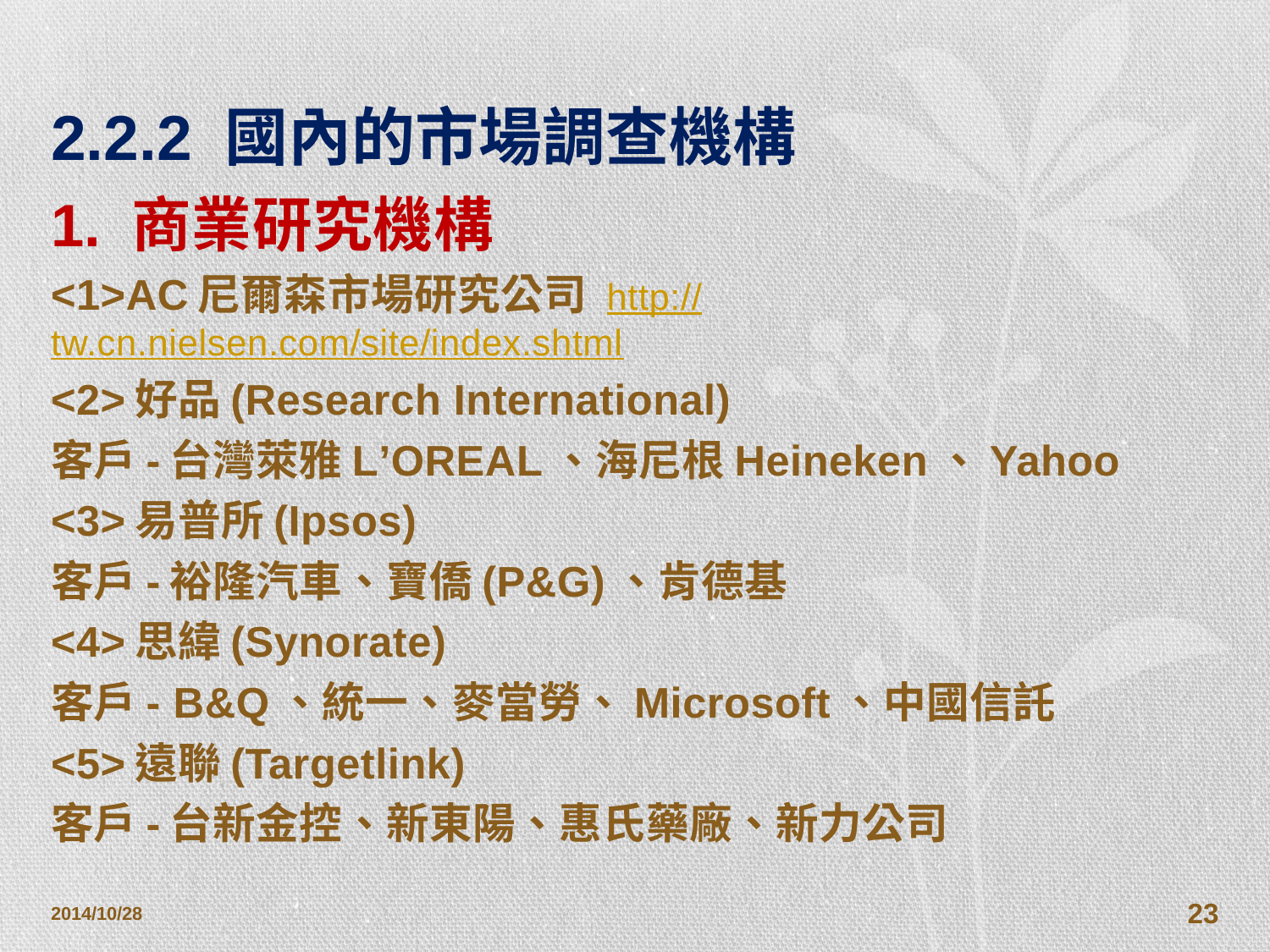

# 2.2.2 國內的市場調查機構
1. 商業研究機構
<1>AC尼爾森市場研究公司 http://tw.cn.nielsen.com/site/index.shtml
<2>好品(Research International)
客戶-台灣萊雅L’OREAL、海尼根Heineken、Yahoo
<3>易普所(Ipsos)
客戶-裕隆汽車、寶僑(P&G)、肯德基
<4>思緯(Synorate)
客戶- B&Q、統一、麥當勞、Microsoft、中國信託
<5>遠聯(Targetlink)
客戶-台新金控、新東陽、惠氏藥廠、新力公司
2014/10/28
23